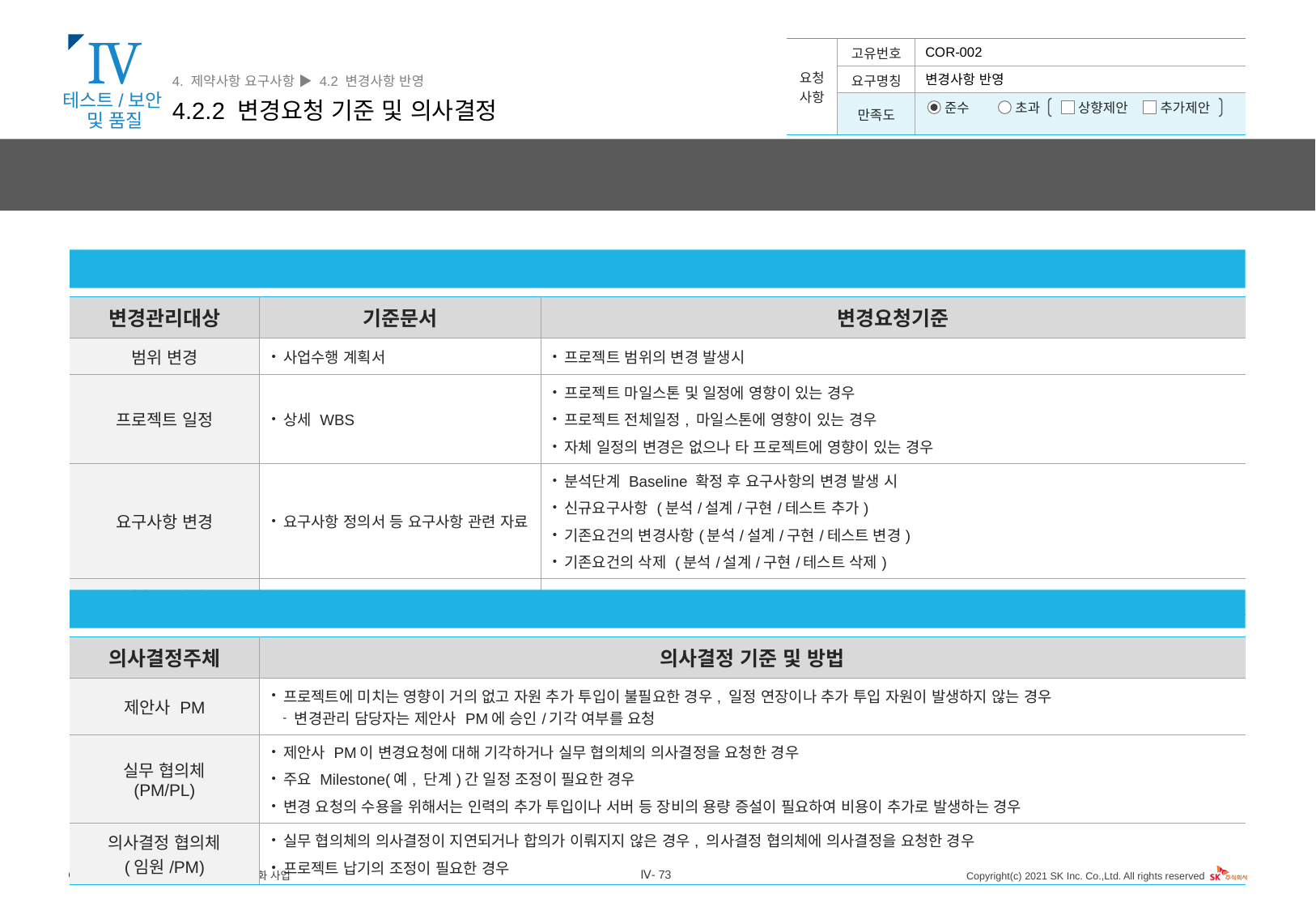

Ⅳ

4. 제약사항 요구사항 ▶ 4.2 변경사항 반영
4.2.2 변경요청 기준 및 의사결정
COR-002
변경사항 반영
테스트/보안
및 품질

변경관리 대상별 변경요청 기준을 관리하여 효과적인 변경관리가 되도록 하며, 요청된 변경사항에 대해서는 의사결정 주체에 따라 의사결정을 수행합니다.
변경요청 기준
| 변경관리대상 | 기준문서 | 변경요청기준 |
| --- | --- | --- |
| 범위 변경 | 사업수행 계획서 | 프로젝트 범위의 변경 발생시 |
| 프로젝트 일정 | 상세 WBS | 프로젝트 마일스톤 및 일정에 영향이 있는 경우 프로젝트 전체일정, 마일스톤에 영향이 있는 경우 자체 일정의 변경은 없으나 타 프로젝트에 영향이 있는 경우 |
| 요구사항 변경 | 요구사항 정의서 등 요구사항 관련 자료 | 분석단계 Baseline 확정 후 요구사항의 변경 발생 시 신규요구사항 (분석/설계/구현/테스트 추가) 기존요건의 변경사항(분석/설계/구현/테스트 변경) 기존요건의 삭제 (분석/설계/구현/테스트 삭제) |
| 산출물 변경 | 문서 산출물 | 각 단계(분석, 설계, 개발, 테스트) Baseline 확정 후 프로젝트 산출물의 변경 발생 시 |
변경요청 의사결정
| 의사결정주체 | 의사결정 기준 및 방법 |
| --- | --- |
| 제안사 PM | 프로젝트에 미치는 영향이 거의 없고 자원 추가 투입이 불필요한 경우, 일정 연장이나 추가 투입 자원이 발생하지 않는 경우 변경관리 담당자는 제안사 PM에 승인/기각 여부를 요청 |
| 실무 협의체 (PM/PL) | 제안사 PM이 변경요청에 대해 기각하거나 실무 협의체의 의사결정을 요청한 경우 주요 Milestone(예, 단계)간 일정 조정이 필요한 경우 변경 요청의 수용을 위해서는 인력의 추가 투입이나 서버 등 장비의 용량 증설이 필요하여 비용이 추가로 발생하는 경우 |
| 의사결정 협의체 (임원/PM) | 실무 협의체의 의사결정이 지연되거나 합의가 이뤄지지 않은 경우, 의사결정 협의체에 의사결정을 요청한 경우 프로젝트 납기의 조정이 필요한 경우 |